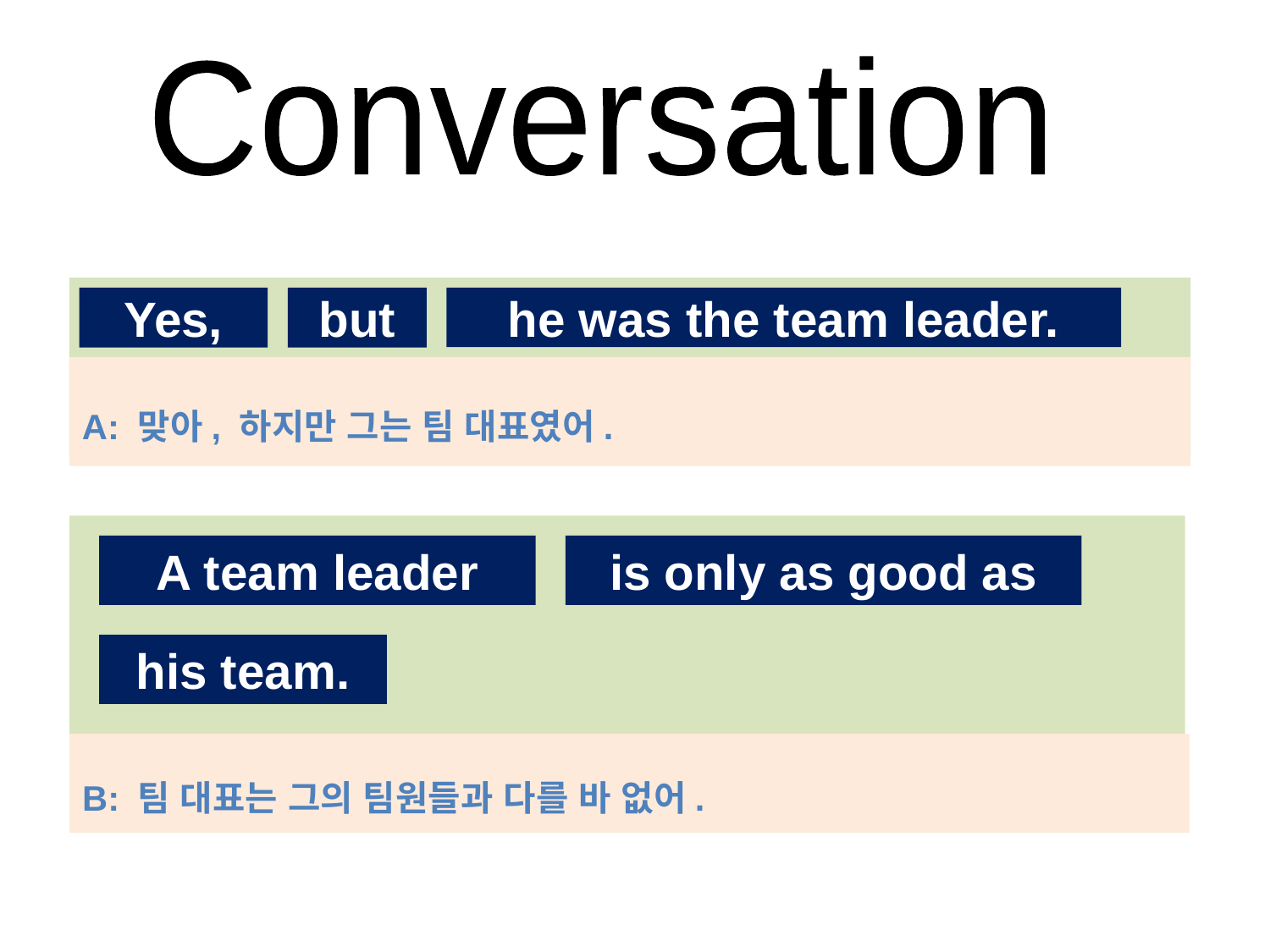

Conversation

Yes,
but
he was the team leader.

A: 맞아, 하지만 그는 팀 대표였어.

#
A team leader
is only as good as
his team.
B: 팀 대표는 그의 팀원들과 다를 바 없어.